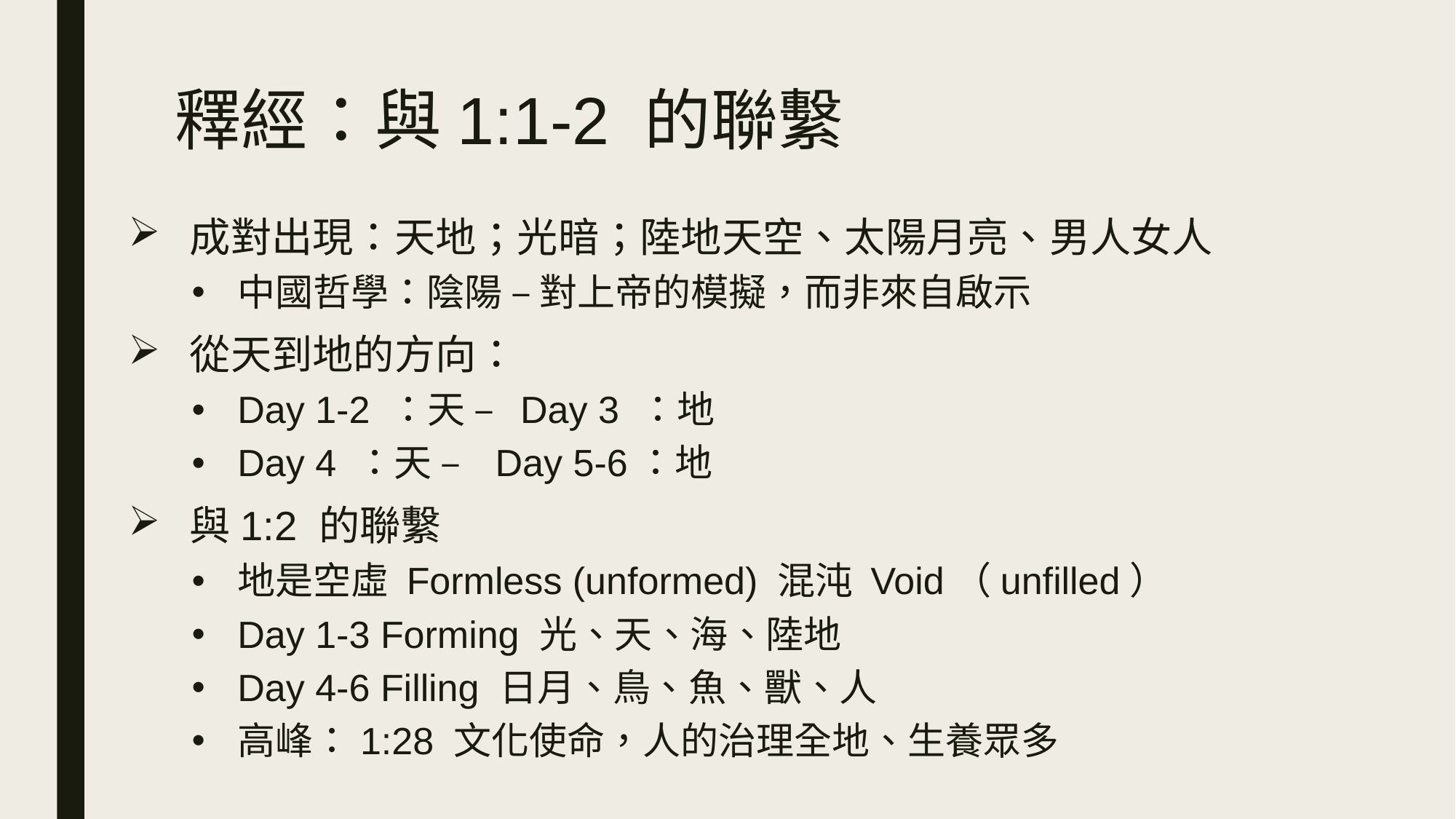

# 釋經：與1:1-2 的聯繫
成對出現：天地；光暗；陸地天空、太陽月亮、男人女人
中國哲學：陰陽 – 對上帝的模擬，而非來自啟示
從天到地的方向：
Day 1-2 ：天 –  Day 3 ：地
Day 4 ：天 –   Day 5-6：地
與1:2 的聯繫
地是空虛 Formless (unformed) 混沌 Void（unfilled）
Day 1-3 Forming 光、天、海、陸地
Day 4-6 Filling 日月、鳥、魚、獸、人
高峰：1:28 文化使命，人的治理全地、生養眾多